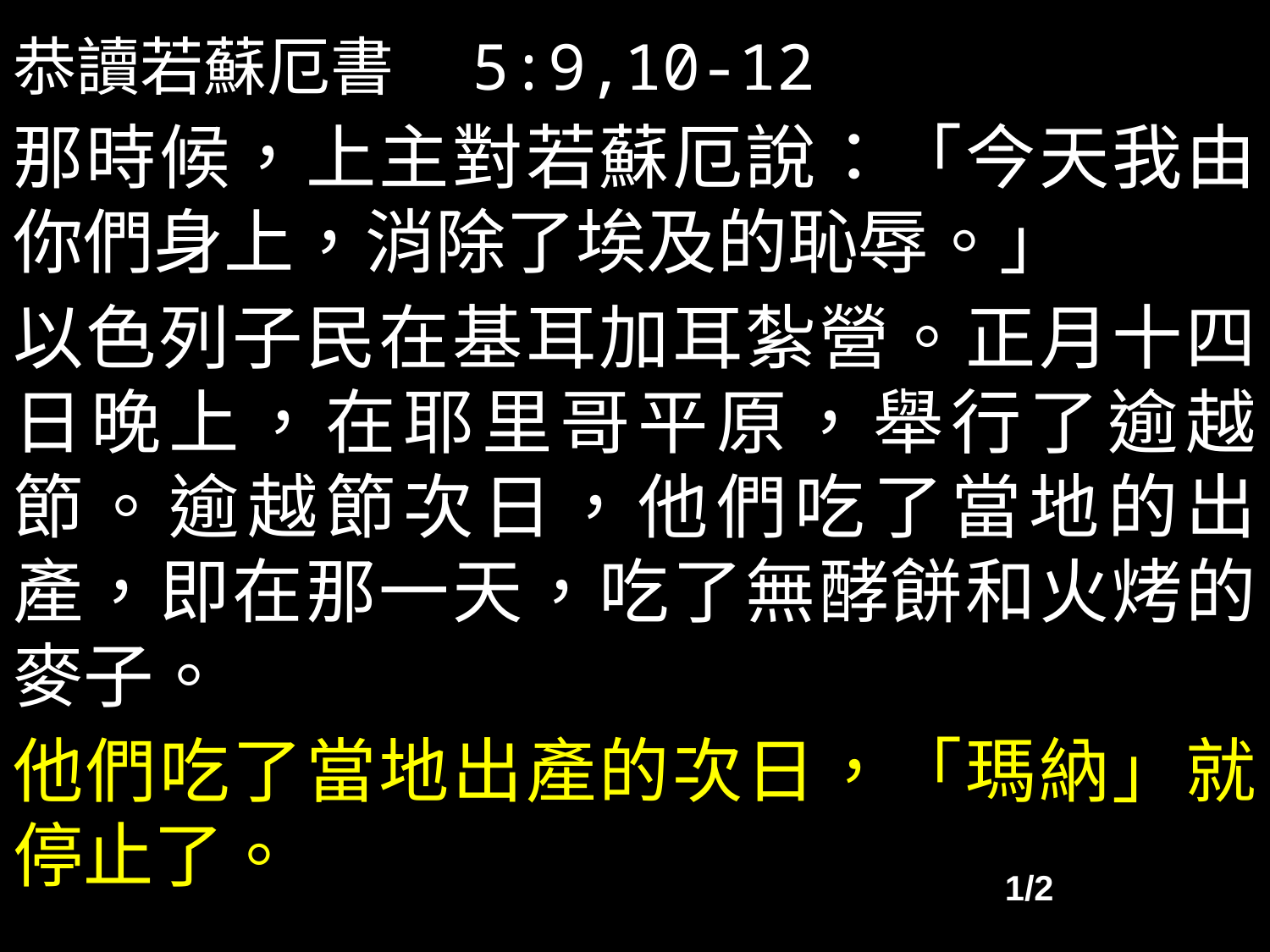

恭讀若蘇厄書　5:9,10-12
那時候，上主對若蘇厄說：「今天我由你們身上，消除了埃及的恥辱。」
以色列子民在基耳加耳紮營。正月十四日晚上，在耶里哥平原，舉行了逾越節。逾越節次日，他們吃了當地的出產，即在那一天，吃了無酵餅和火烤的麥子。
他們吃了當地出產的次日，「瑪納」就停止了。
1/2